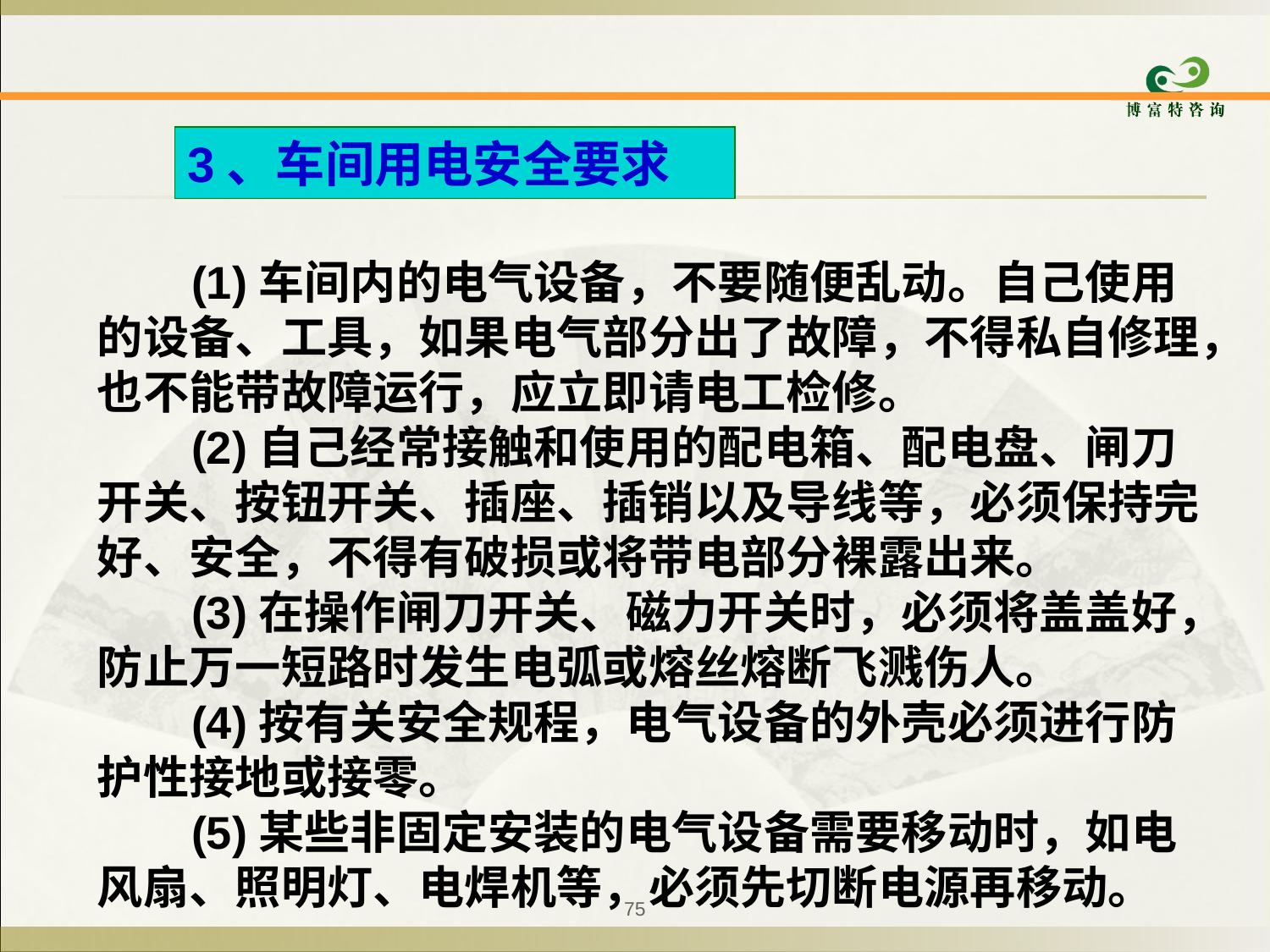

3、车间用电安全要求
　(1)车间内的电气设备，不要随便乱动。自己使用的设备、工具，如果电气部分出了故障，不得私自修理，也不能带故障运行，应立即请电工检修。
　(2)自己经常接触和使用的配电箱、配电盘、闸刀开关、按钮开关、插座、插销以及导线等，必须保持完好、安全，不得有破损或将带电部分裸露出来。
　(3)在操作闸刀开关、磁力开关时，必须将盖盖好，防止万一短路时发生电弧或熔丝熔断飞溅伤人。
　(4)按有关安全规程，电气设备的外壳必须进行防护性接地或接零。
　(5)某些非固定安装的电气设备需要移动时，如电风扇、照明灯、电焊机等，必须先切断电源再移动。
75